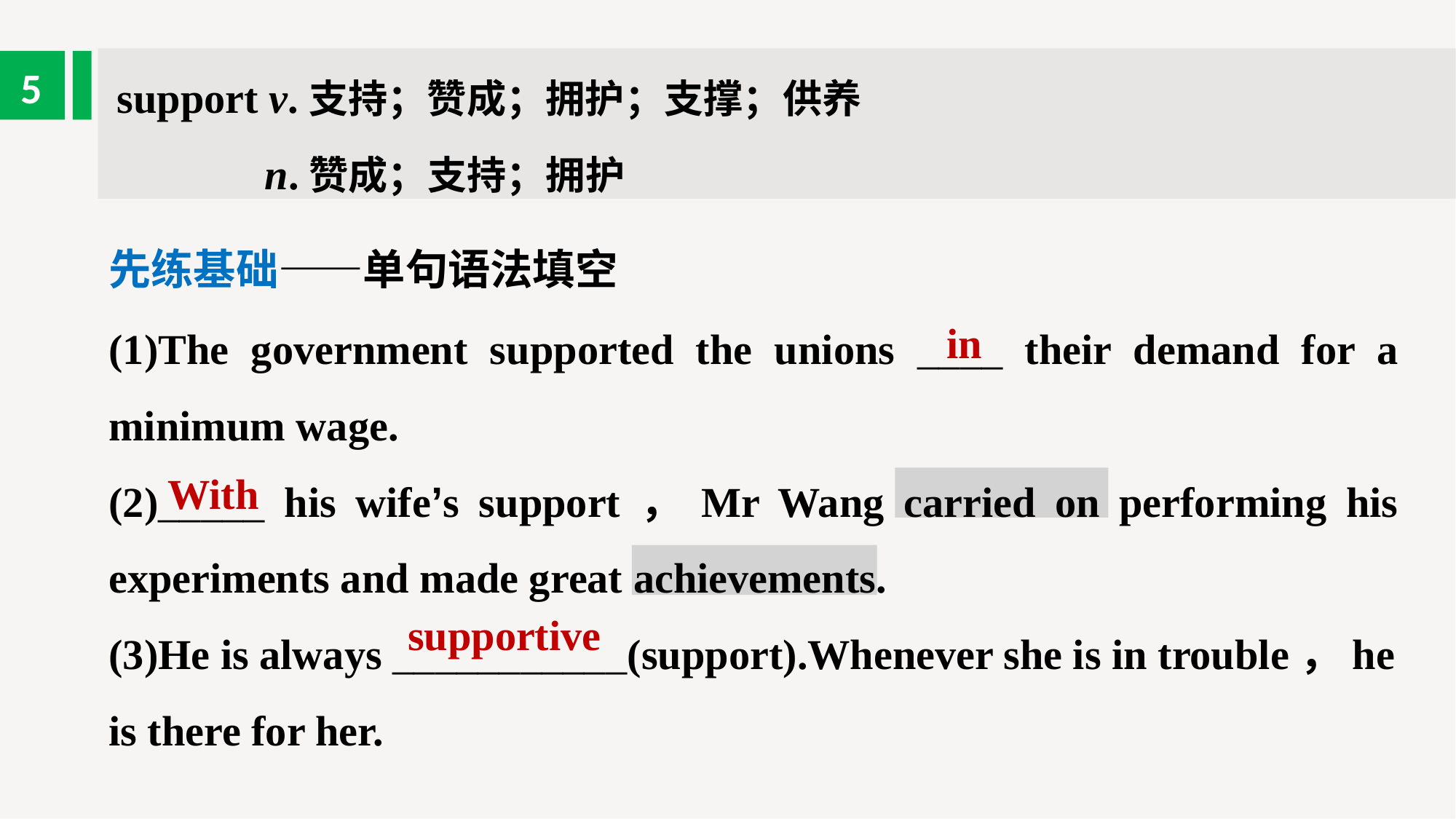

support v.支持；赞成；拥护；支撑；供养
              n.赞成；支持；拥护

5
先练基础——单句语法填空
(1)The government supported the unions ____ their demand for a minimum wage.
(2)_____ his wife’s support，Mr Wang carried on performing his experiments and made great achievements.
(3)He is always ___________(support).Whenever she is in trouble，he is there for her.
in
With

supportive